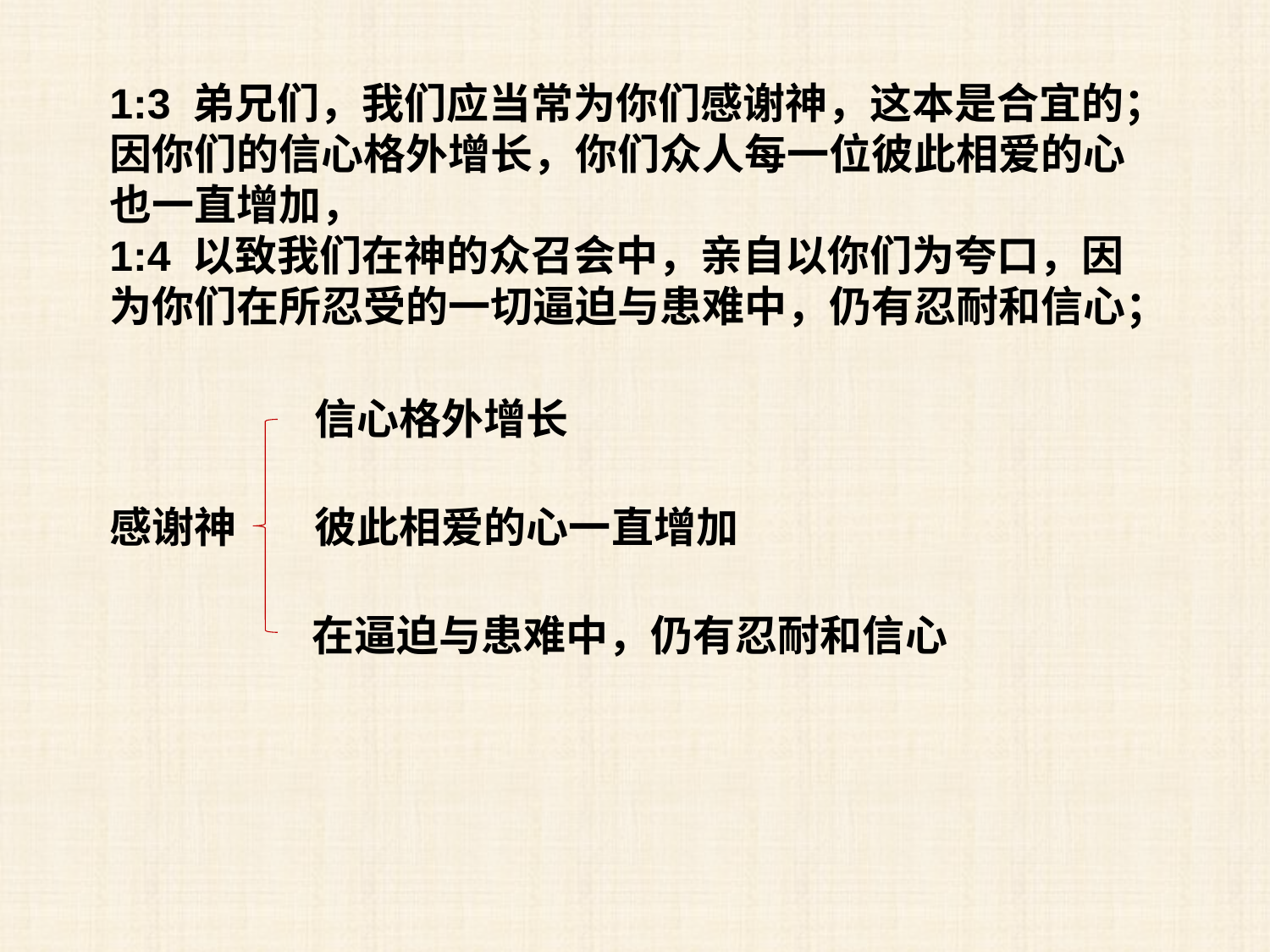

1:3 弟兄们，我们应当常为你们感谢神，这本是合宜的；因你们的信心格外增长，你们众人每一位彼此相爱的心也一直增加，
1:4 以致我们在神的众召会中，亲自以你们为夸口，因为你们在所忍受的一切逼迫与患难中，仍有忍耐和信心；
信心格外增长

感谢神
彼此相爱的心一直增加
在逼迫与患难中，仍有忍耐和信心